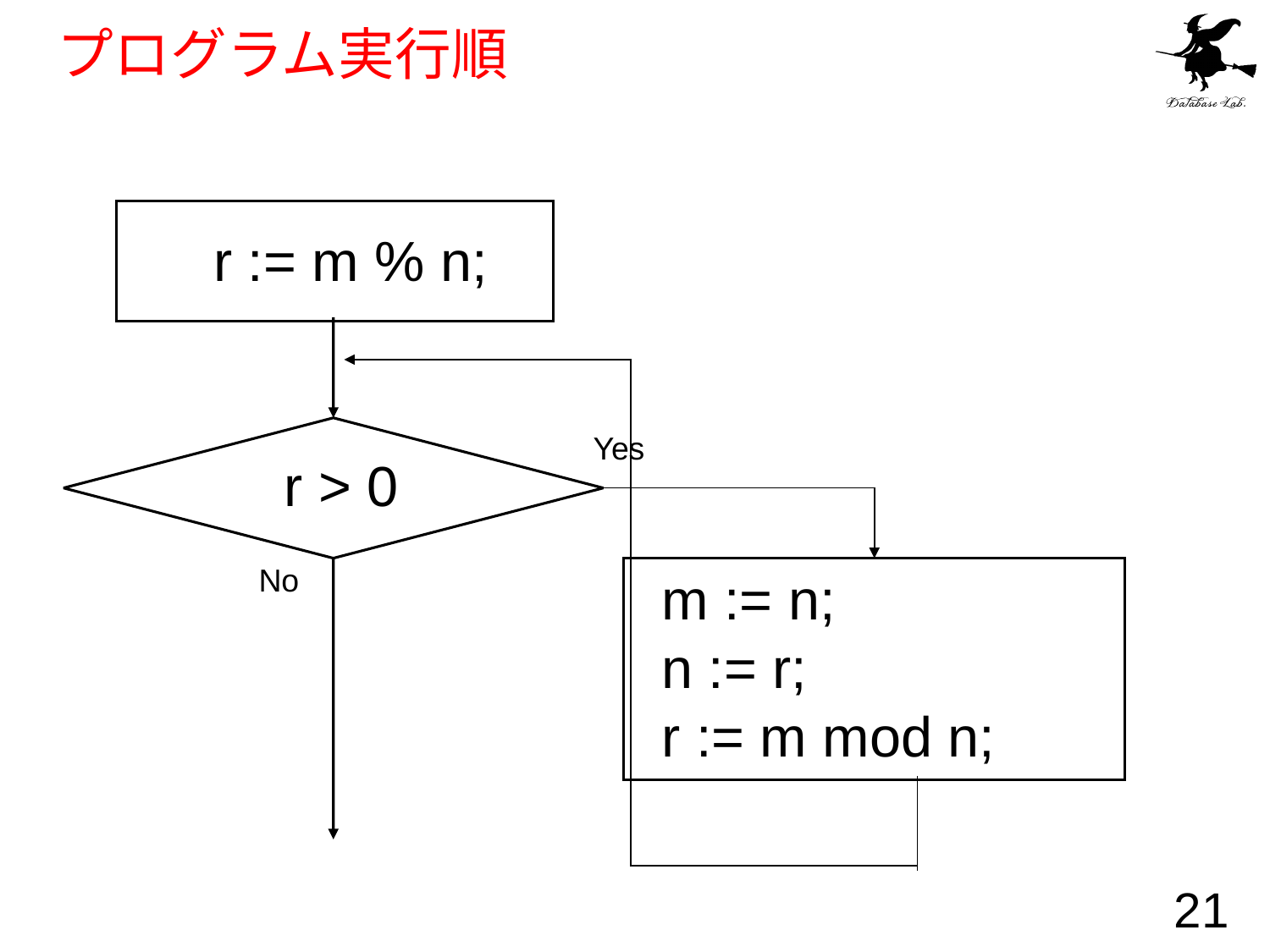

# プログラム実行順

r := m % n;

Yes
r > 0
No

m := n;
n := r;
r := m mod n;
21